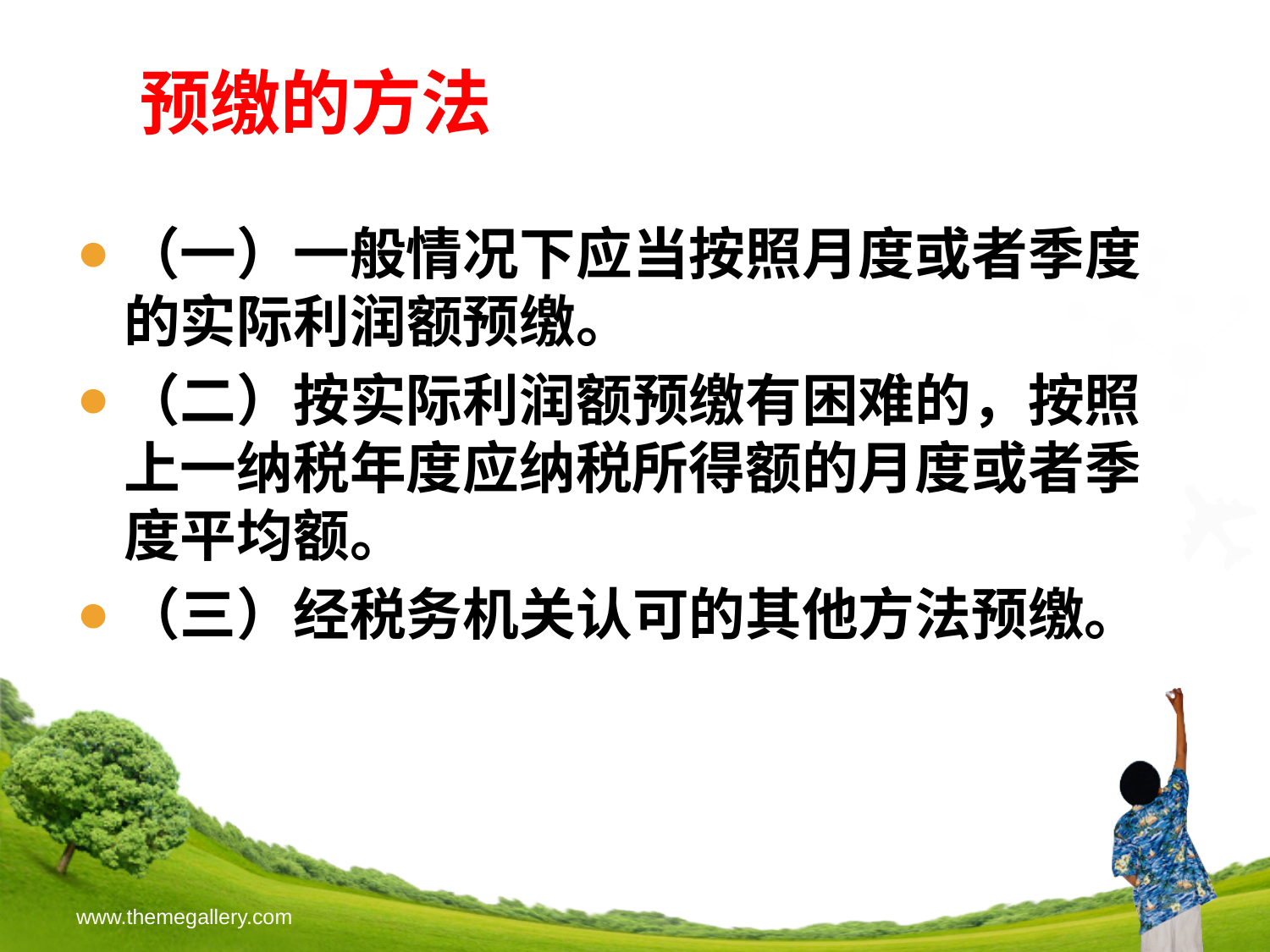

# 预缴的方法
（一）一般情况下应当按照月度或者季度的实际利润额预缴。
（二）按实际利润额预缴有困难的，按照上一纳税年度应纳税所得额的月度或者季度平均额。
（三）经税务机关认可的其他方法预缴。

www.themegallery.com